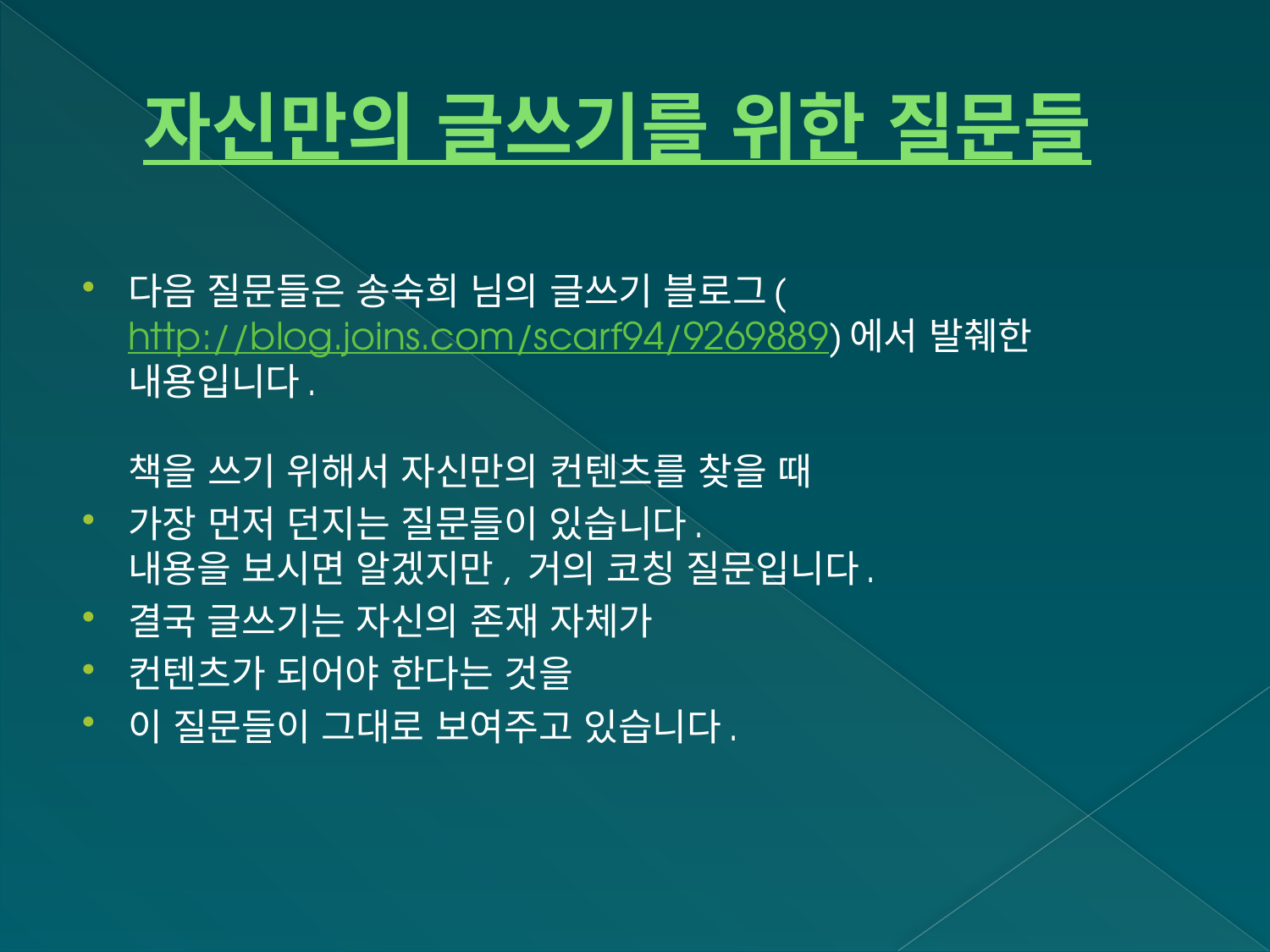

# 자신만의 글쓰기를 위한 질문들
다음 질문들은 송숙희 님의 글쓰기 블로그(http://blog.joins.com/scarf94/9269889)에서 발췌한 내용입니다.
책을 쓰기 위해서 자신만의 컨텐츠를 찾을 때
가장 먼저 던지는 질문들이 있습니다.
내용을 보시면 알겠지만, 거의 코칭 질문입니다.
결국 글쓰기는 자신의 존재 자체가
컨텐츠가 되어야 한다는 것을
이 질문들이 그대로 보여주고 있습니다.